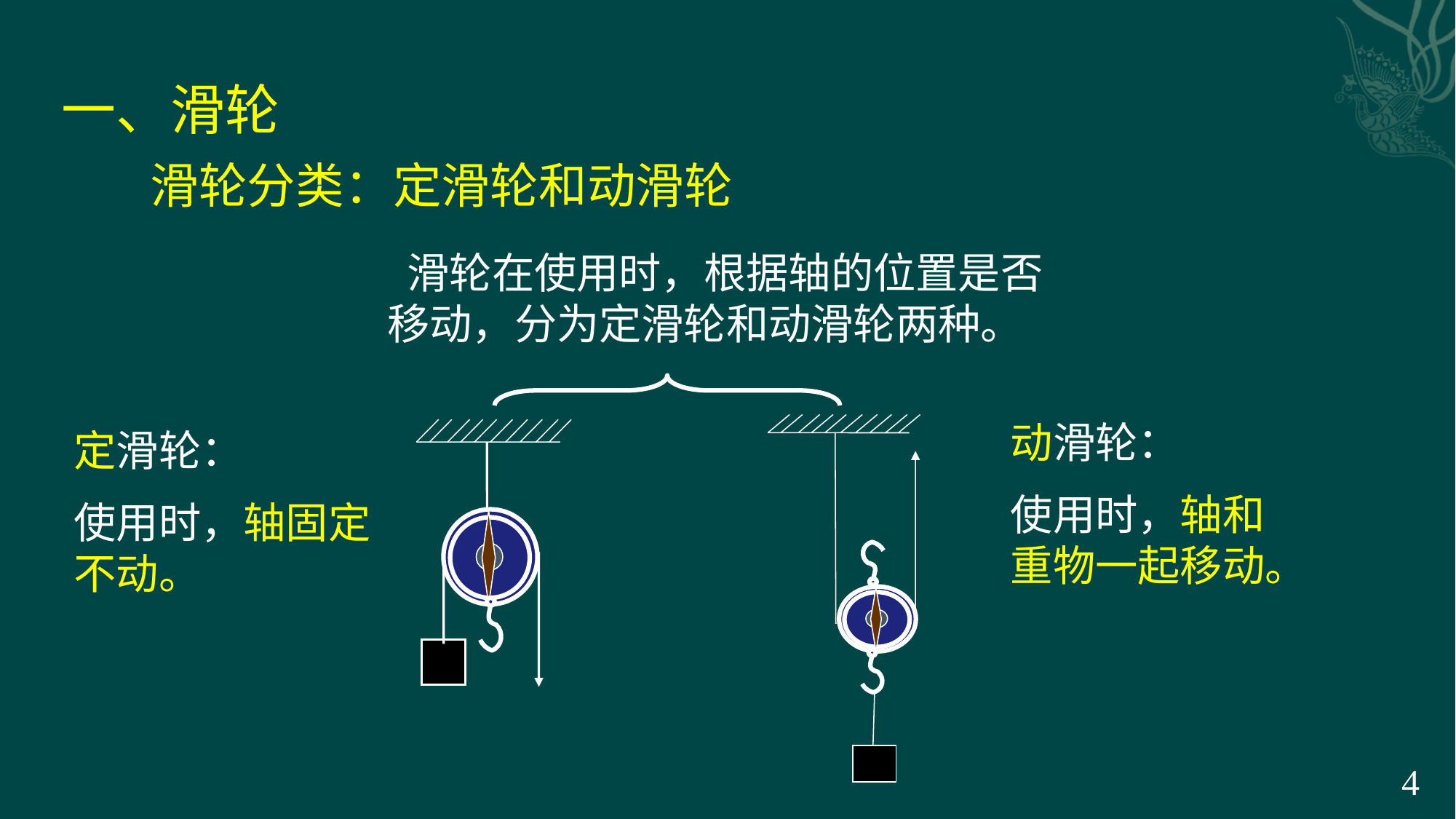

一、滑轮
滑轮分类：定滑轮和动滑轮

 滑轮在使用时，根据轴的位置是否移动，分为定滑轮和动滑轮两种。
动滑轮：
使用时，轴和重物一起移动。

定滑轮：
使用时，轴固定不动。

4